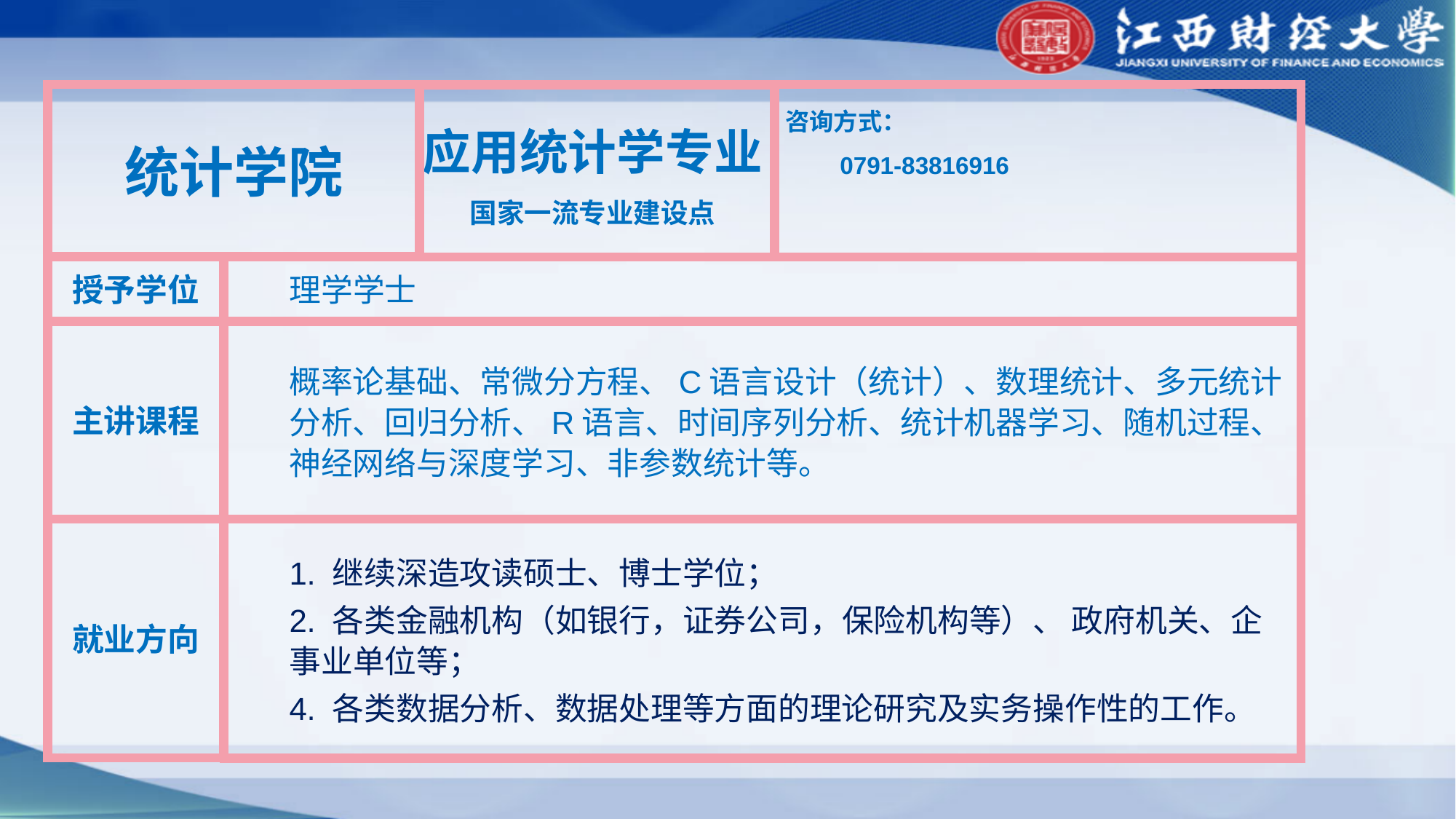

统计学院

应用统计学专业
国家一流专业建设点
咨询方式：
0791-83816916
授予学位
理学学士
主讲课程
概率论基础、常微分方程、C语言设计（统计）、数理统计、多元统计分析、回归分析、R语言、时间序列分析、统计机器学习、随机过程、神经网络与深度学习、非参数统计等。
就业方向
1. 继续深造攻读硕士、博士学位；
2. 各类金融机构（如银行，证券公司，保险机构等）、 政府机关、企事业单位等；
4. 各类数据分析、数据处理等方面的理论研究及实务操作性的工作。